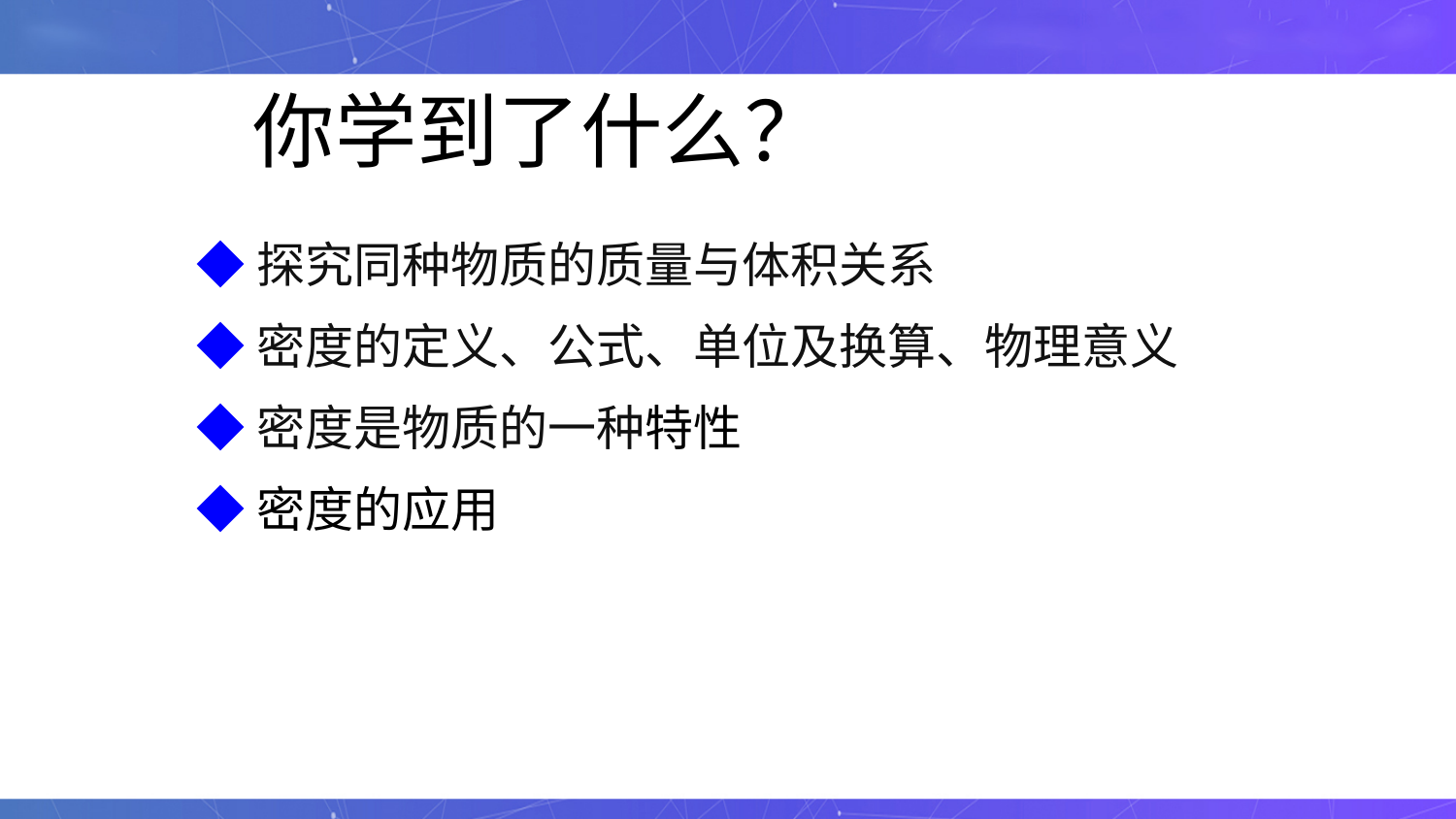

你学到了什么？
◆探究同种物质的质量与体积关系
◆密度的定义、公式、单位及换算、物理意义
◆密度是物质的一种特性
◆密度的应用